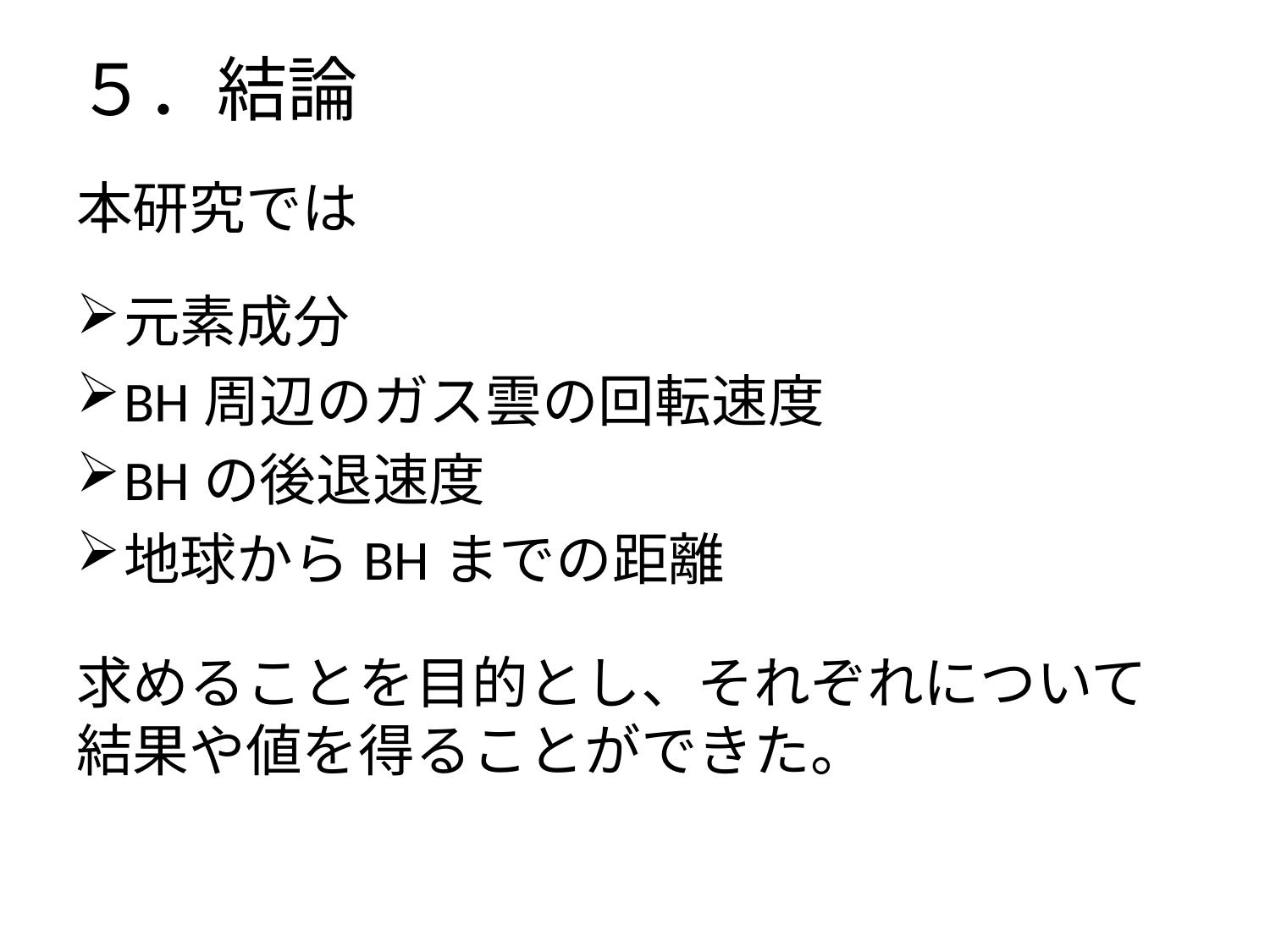

# ５．結論
本研究では

元素成分
BH周辺のガス雲の回転速度
BHの後退速度
地球からBHまでの距離

求めることを目的とし、それぞれについて結果や値を得ることができた。